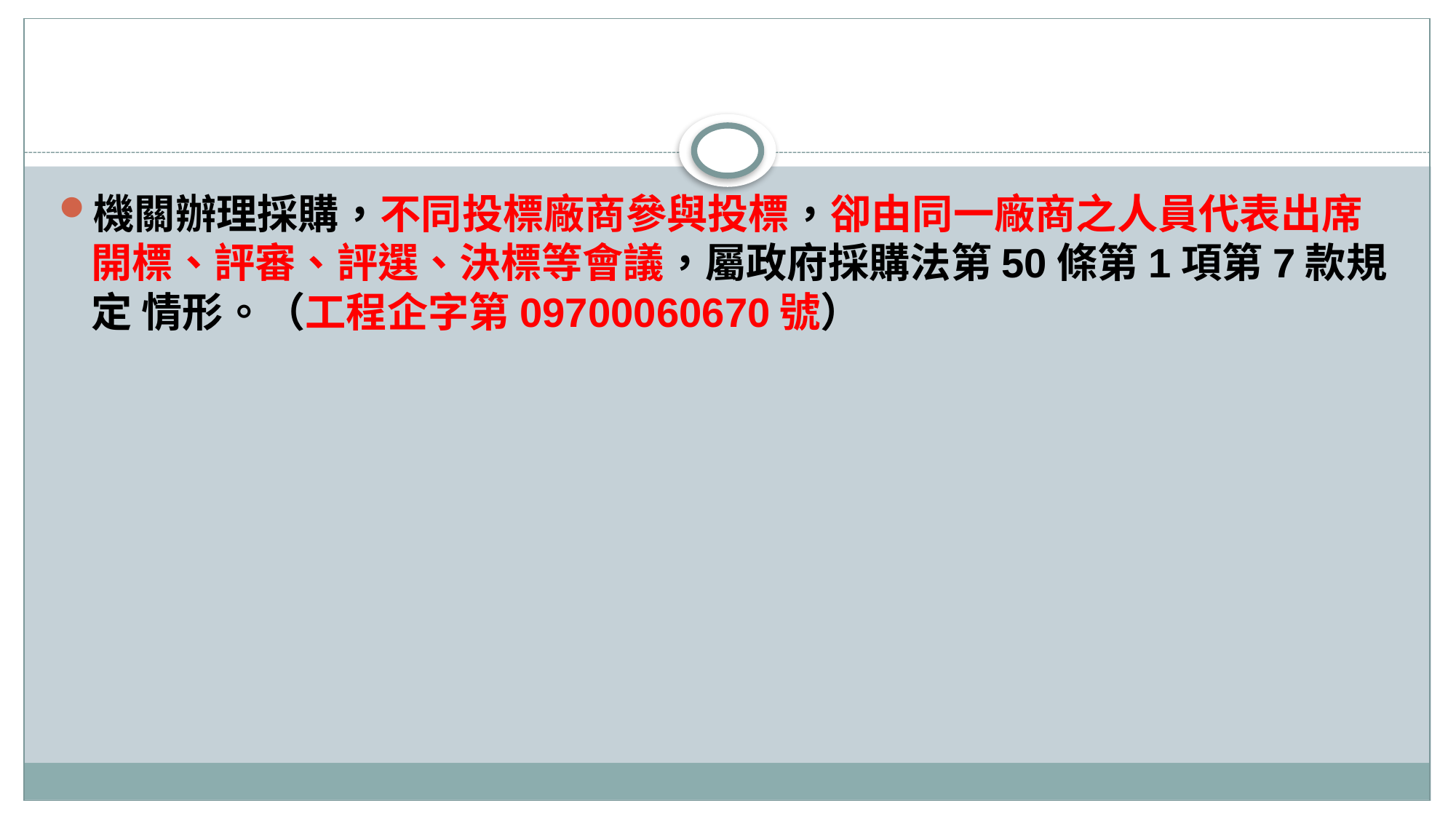

#
機關辦理採購，不同投標廠商參與投標，卻由同一廠商之人員代表出席開標、評審、評選、決標等會議，屬政府採購法第50條第1項第7款規定 情形。（工程企字第09700060670號）